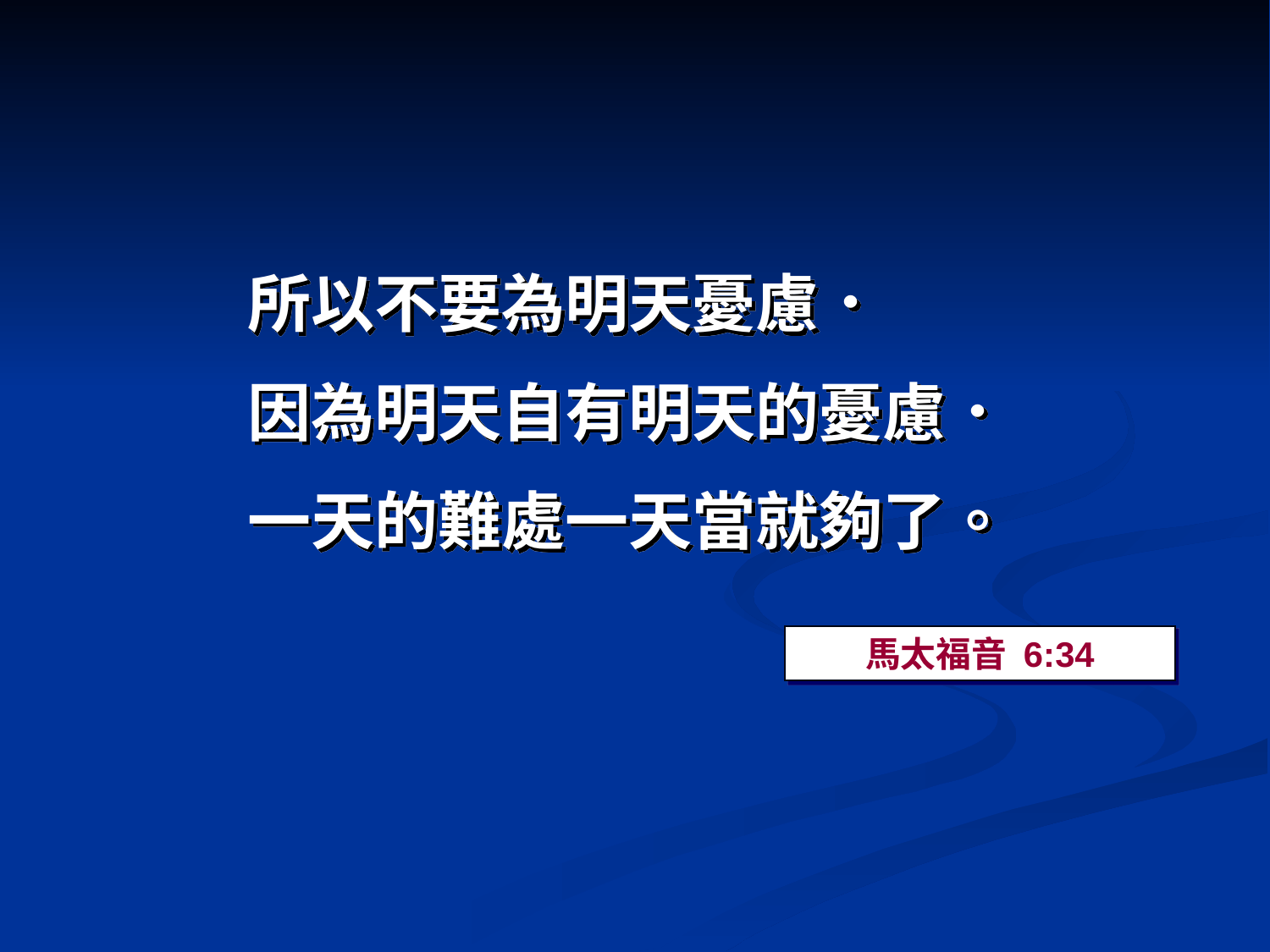

所以不要為明天憂慮．
因為明天自有明天的憂慮．
一天的難處一天當就夠了。
馬太福音 6:34